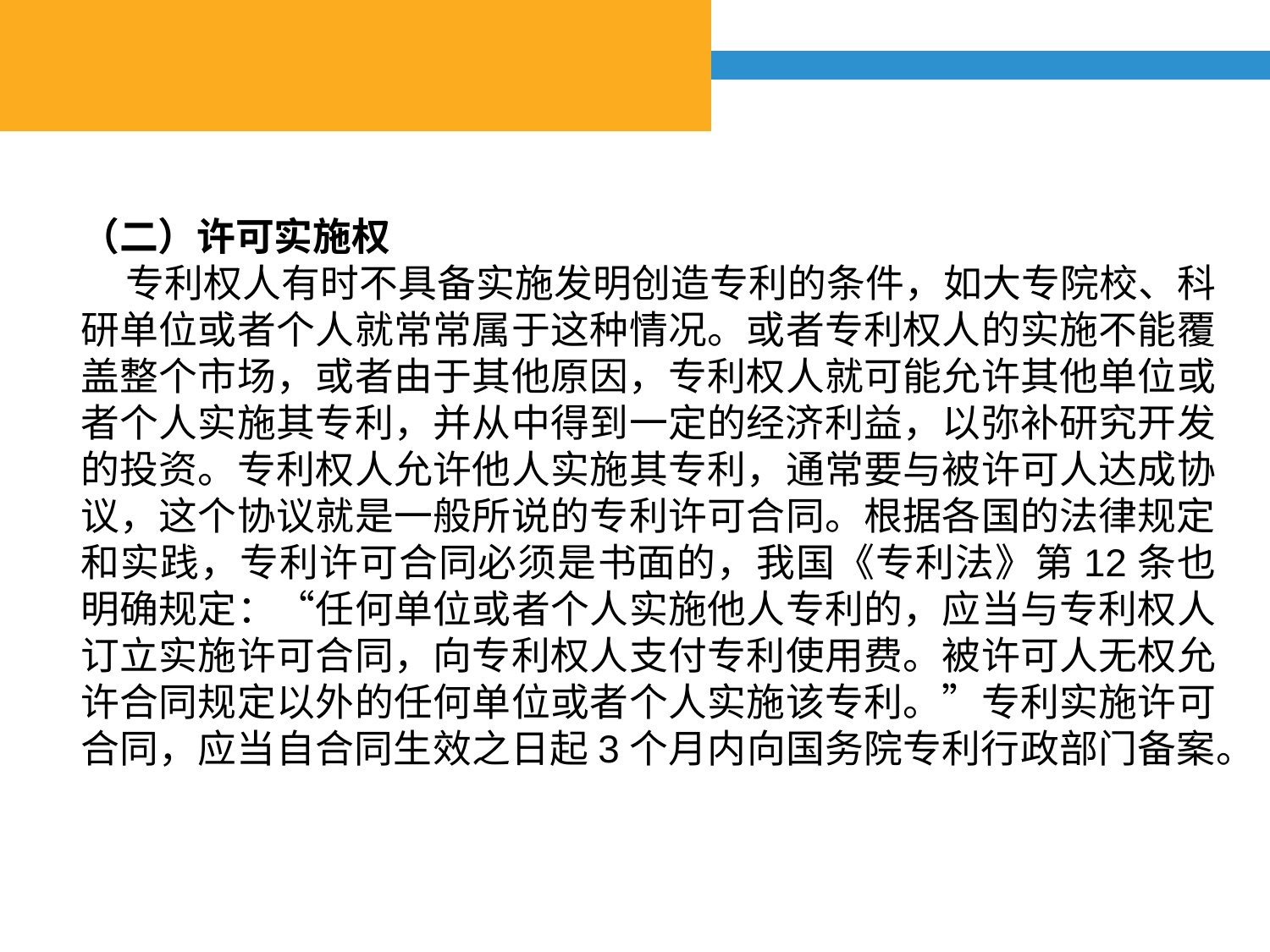

（二）许可实施权
    专利权人有时不具备实施发明创造专利的条件，如大专院校、科研单位或者个人就常常属于这种情况。或者专利权人的实施不能覆盖整个市场，或者由于其他原因，专利权人就可能允许其他单位或者个人实施其专利，并从中得到一定的经济利益，以弥补研究开发的投资。专利权人允许他人实施其专利，通常要与被许可人达成协议，这个协议就是一般所说的专利许可合同。根据各国的法律规定和实践，专利许可合同必须是书面的，我国《专利法》第12条也明确规定：“任何单位或者个人实施他人专利的，应当与专利权人订立实施许可合同，向专利权人支付专利使用费。被许可人无权允许合同规定以外的任何单位或者个人实施该专利。”专利实施许可合同，应当自合同生效之日起3个月内向国务院专利行政部门备案。